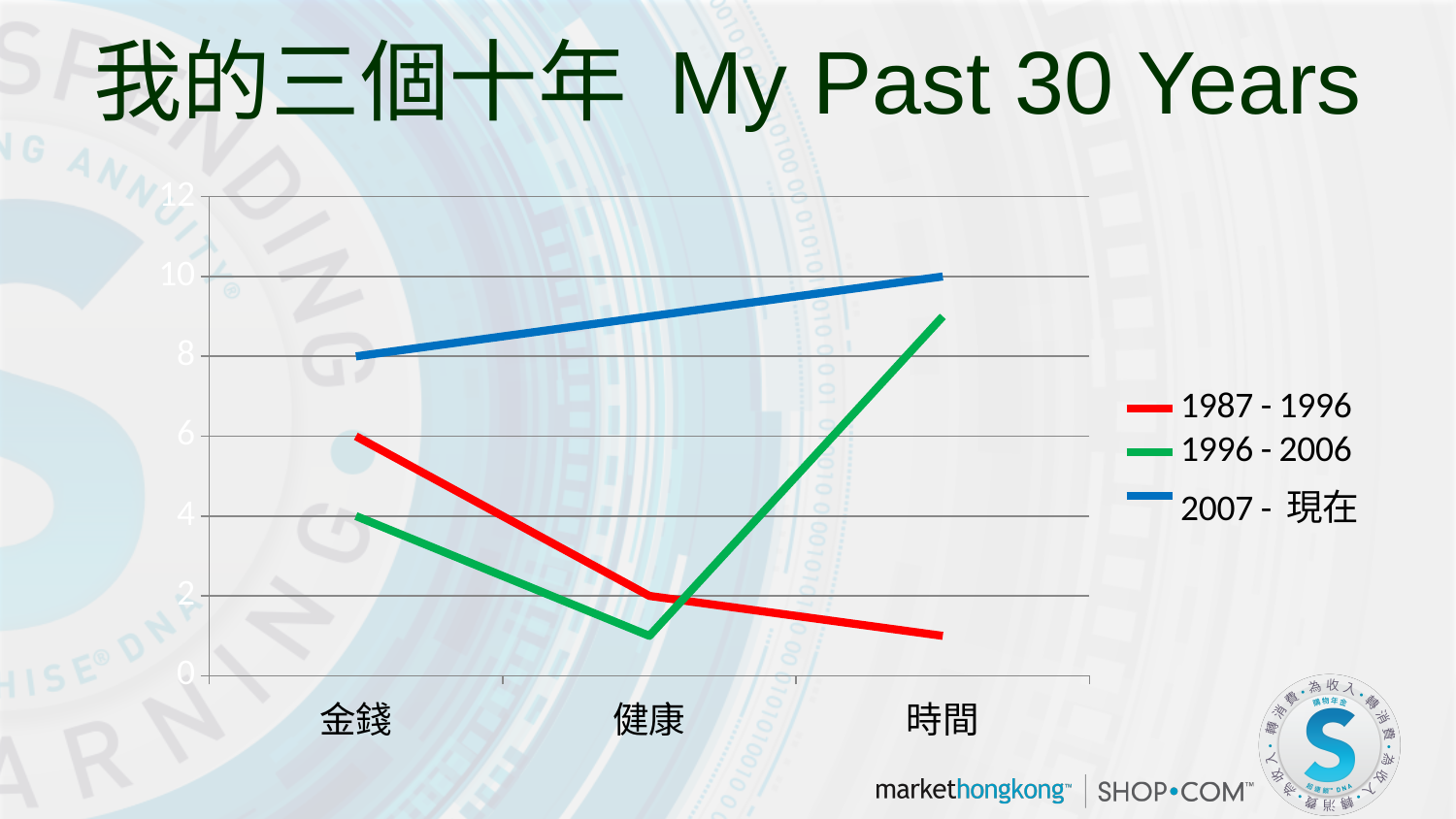

我的三個十年 My Past 30 Years

### Chart

| Category | 1987 - 1996 | 1996 - 2006 | 2007 - 現在 |
|---|---|---|---|
| 金錢 | 6.0 | 4.0 | 8.0 |
| 健康 | 2.0 | 1.0 | 9.0 |
| 時間 | 1.0 | 9.0 | 10.0 |